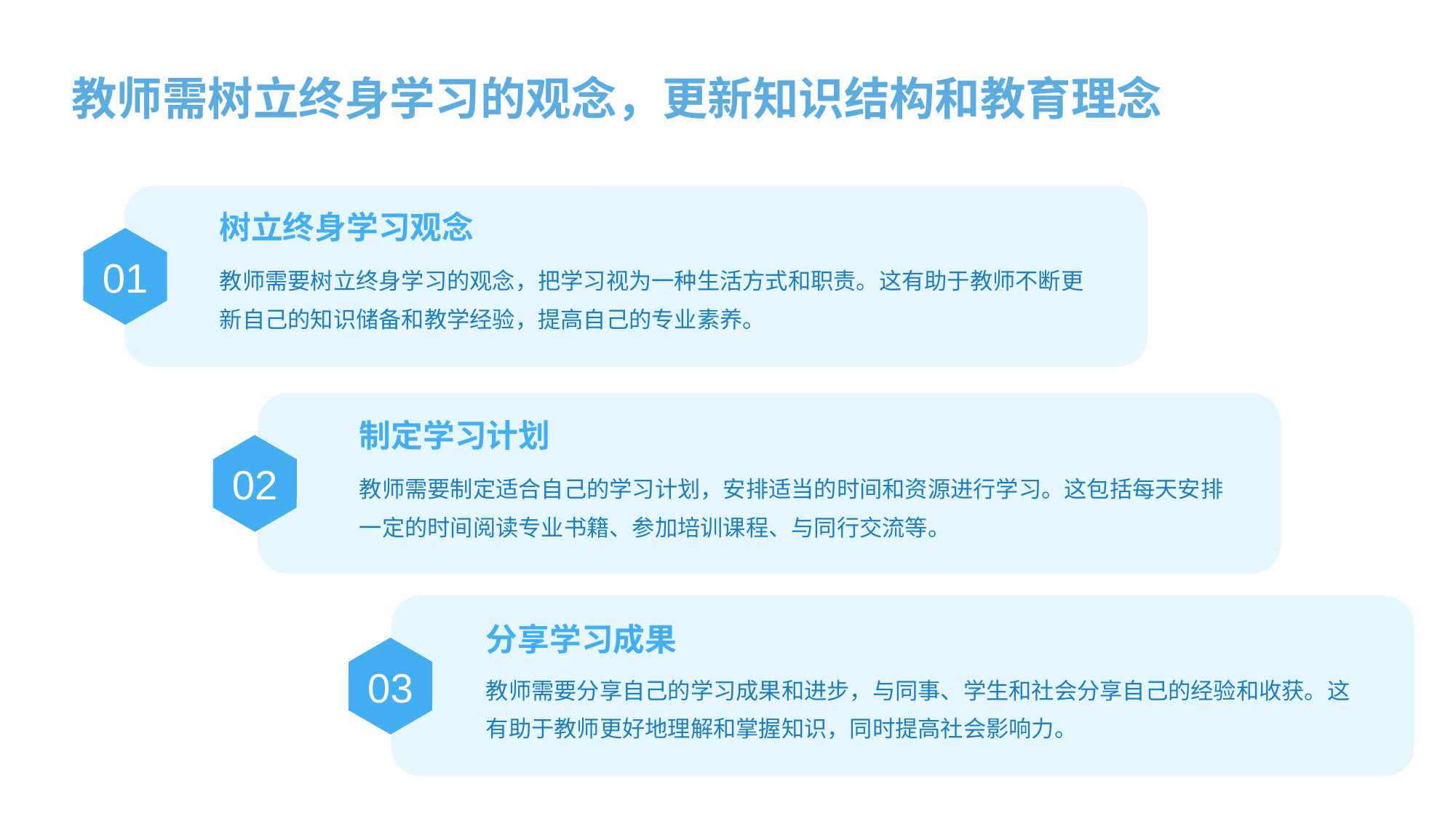

教师需树立终身学习的观念，更新知识结构和教育理念

树立终身学习观念

01
教师需要树立终身学习的观念，把学习视为一种生活方式和职责。这有助于教师不断更新自己的知识储备和教学经验，提高自己的专业素养。

制定学习计划

02
教师需要制定适合自己的学习计划，安排适当的时间和资源进行学习。这包括每天安排一定的时间阅读专业书籍、参加培训课程、与同行交流等。

分享学习成果

03
教师需要分享自己的学习成果和进步，与同事、学生和社会分享自己的经验和收获。这有助于教师更好地理解和掌握知识，同时提高社会影响力。